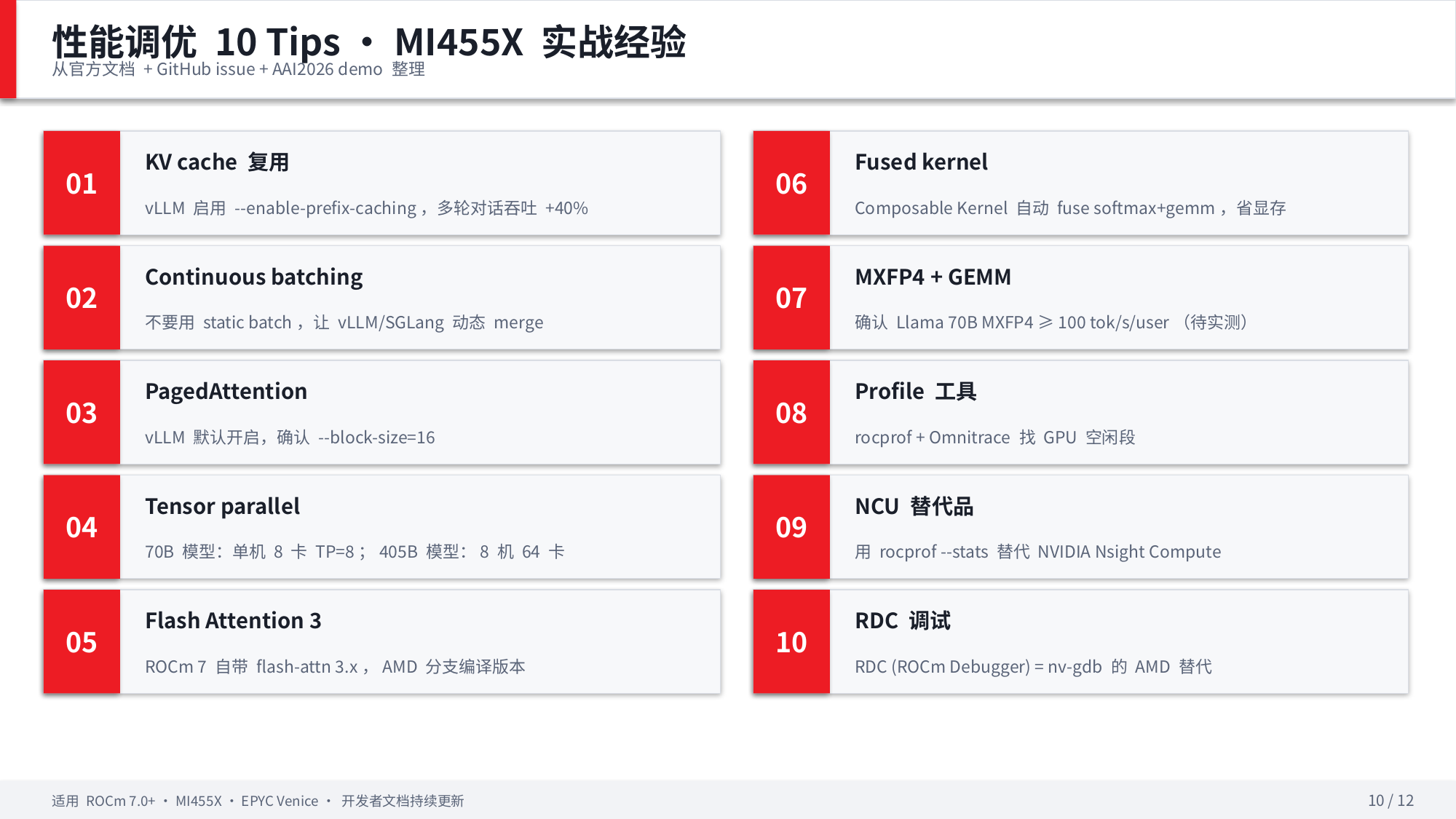

性能调优 10 Tips · MI455X 实战经验
从官方文档 + GitHub issue + AAI2026 demo 整理

01

06
KV cache 复用
Fused kernel
vLLM 启用 --enable-prefix-caching，多轮对话吞吐 +40%
Composable Kernel 自动 fuse softmax+gemm，省显存

02

07
Continuous batching
MXFP4 + GEMM
不要用 static batch，让 vLLM/SGLang 动态 merge
确认 Llama 70B MXFP4 ≥ 100 tok/s/user（待实测）

03

08
PagedAttention
Profile 工具
vLLM 默认开启，确认 --block-size=16
rocprof + Omnitrace 找 GPU 空闲段

04

09
Tensor parallel
NCU 替代品
70B 模型：单机 8 卡 TP=8；405B 模型：8 机 64 卡
用 rocprof --stats 替代 NVIDIA Nsight Compute

05

10
Flash Attention 3
RDC 调试
ROCm 7 自带 flash-attn 3.x，AMD 分支编译版本
RDC (ROCm Debugger) = nv-gdb 的 AMD 替代

适用 ROCm 7.0+ · MI455X · EPYC Venice · 开发者文档持续更新
10 / 12